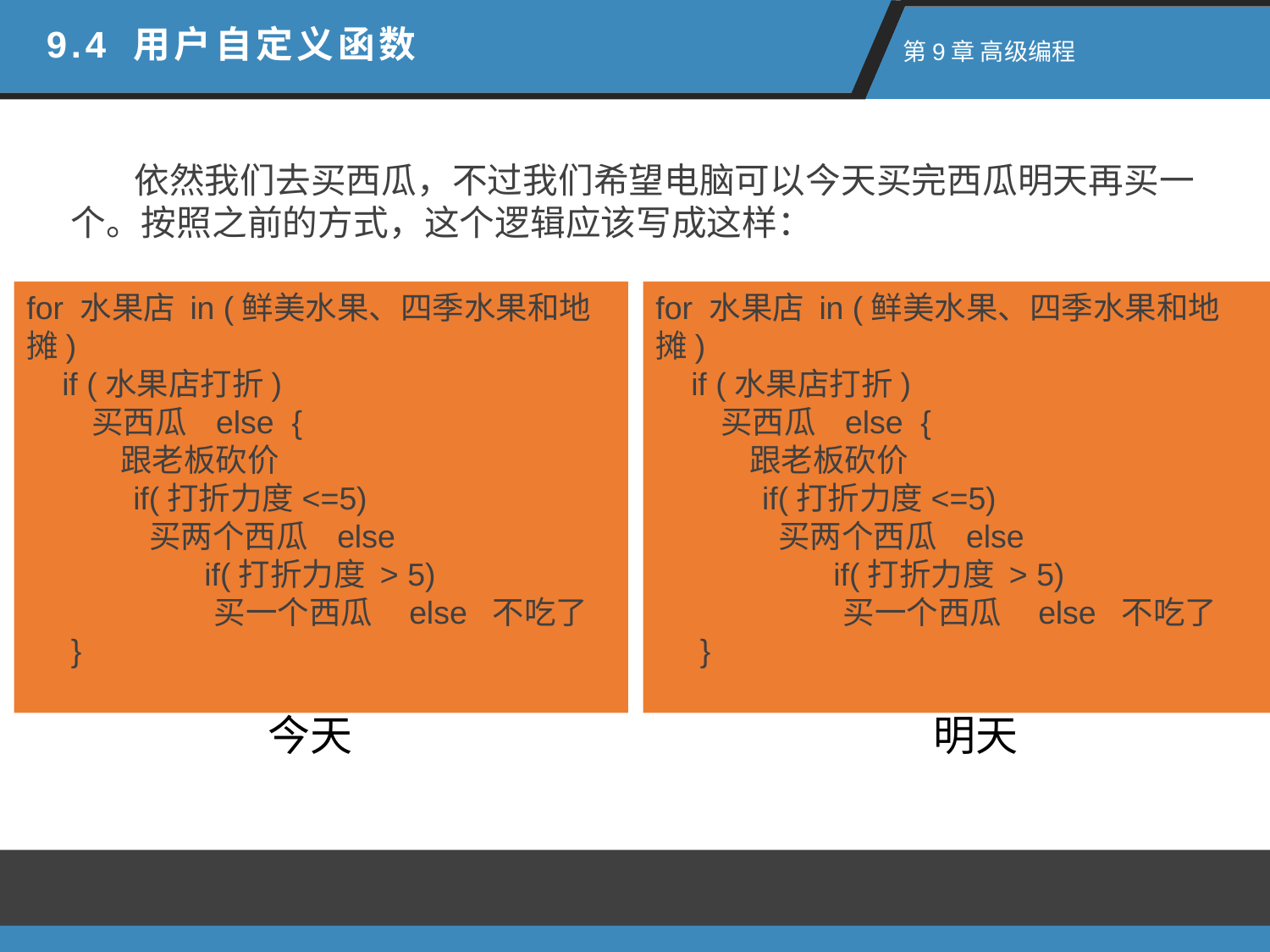

9.4 用户自定义函数
  第9章 高级编程
       依然我们去买西瓜，不过我们希望电脑可以今天买完西瓜明天再买一个。按照之前的方式，这个逻辑应该写成这样：
for 水果店 in (鲜美水果、四季水果和地摊)
    if (水果店打折)
        买西瓜   else  {
            跟老板砍价
            if(打折力度<=5)
                买两个西瓜   else
                    if(打折力度 > 5)
                         买一个西瓜    else  不吃了
     }

for 水果店 in (鲜美水果、四季水果和地摊)
    if (水果店打折)
        买西瓜   else  {
            跟老板砍价
            if(打折力度<=5)
                买两个西瓜   else
                    if(打折力度 > 5)
                         买一个西瓜    else  不吃了
     }

今天
明天